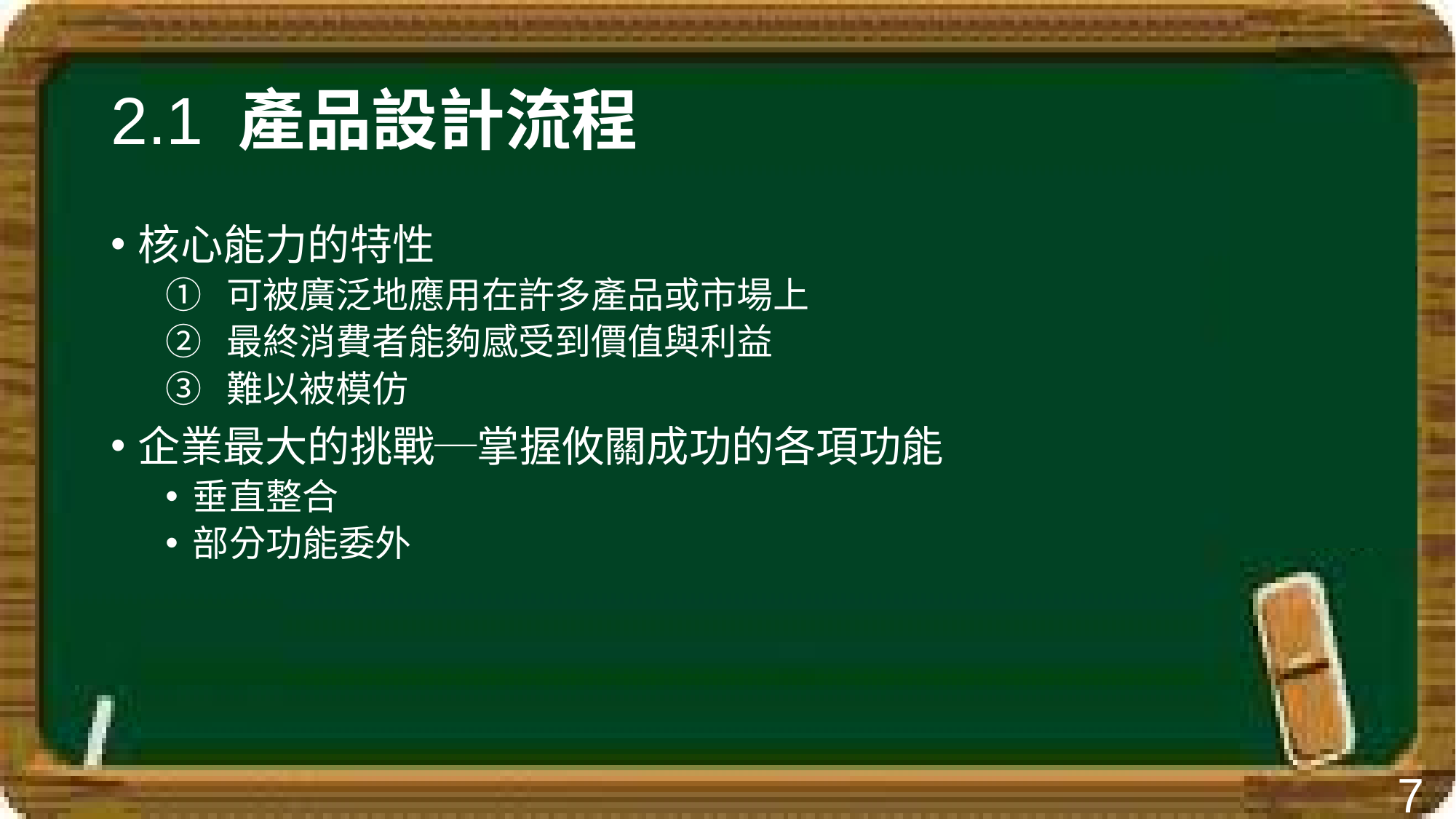

# 2.1 產品設計流程
核心能力的特性
可被廣泛地應用在許多產品或市場上
最終消費者能夠感受到價值與利益
難以被模仿
企業最大的挑戰─掌握攸關成功的各項功能
垂直整合
部分功能委外
7